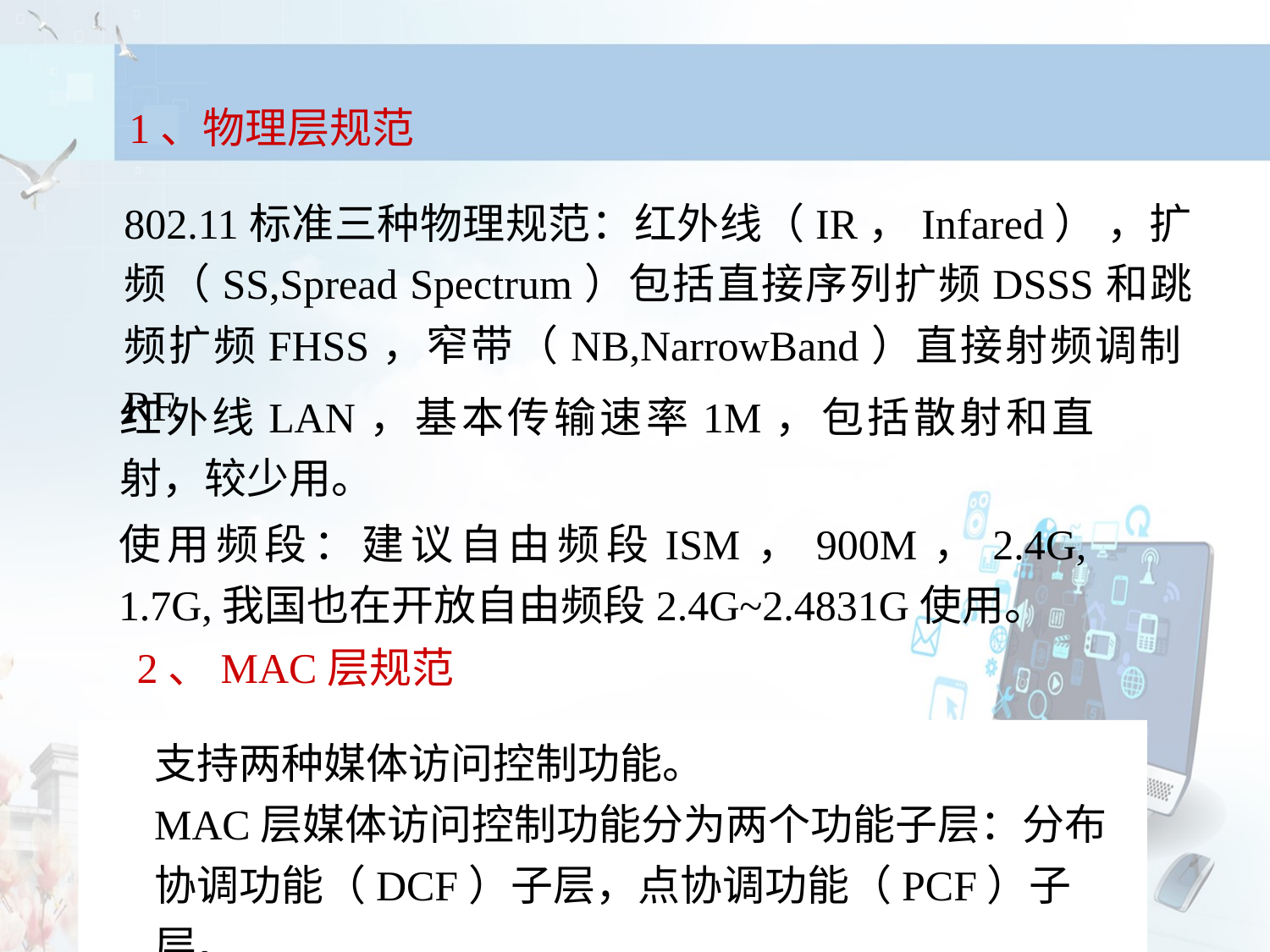

1、物理层规范
802.11标准三种物理规范：红外线（IR，Infared） ，扩频（SS,Spread Spectrum）包括直接序列扩频DSSS和跳频扩频FHSS，窄带（NB,NarrowBand）直接射频调制RF.
红外线LAN，基本传输速率1M，包括散射和直射，较少用。
使用频段：建议自由频段ISM，900M，2.4G,  1.7G,我国也在开放自由频段2.4G~2.4831G使用。
2、MAC层规范
支持两种媒体访问控制功能。
MAC层媒体访问控制功能分为两个功能子层：分布协调功能（DCF）子层，点协调功能（PCF）子层。